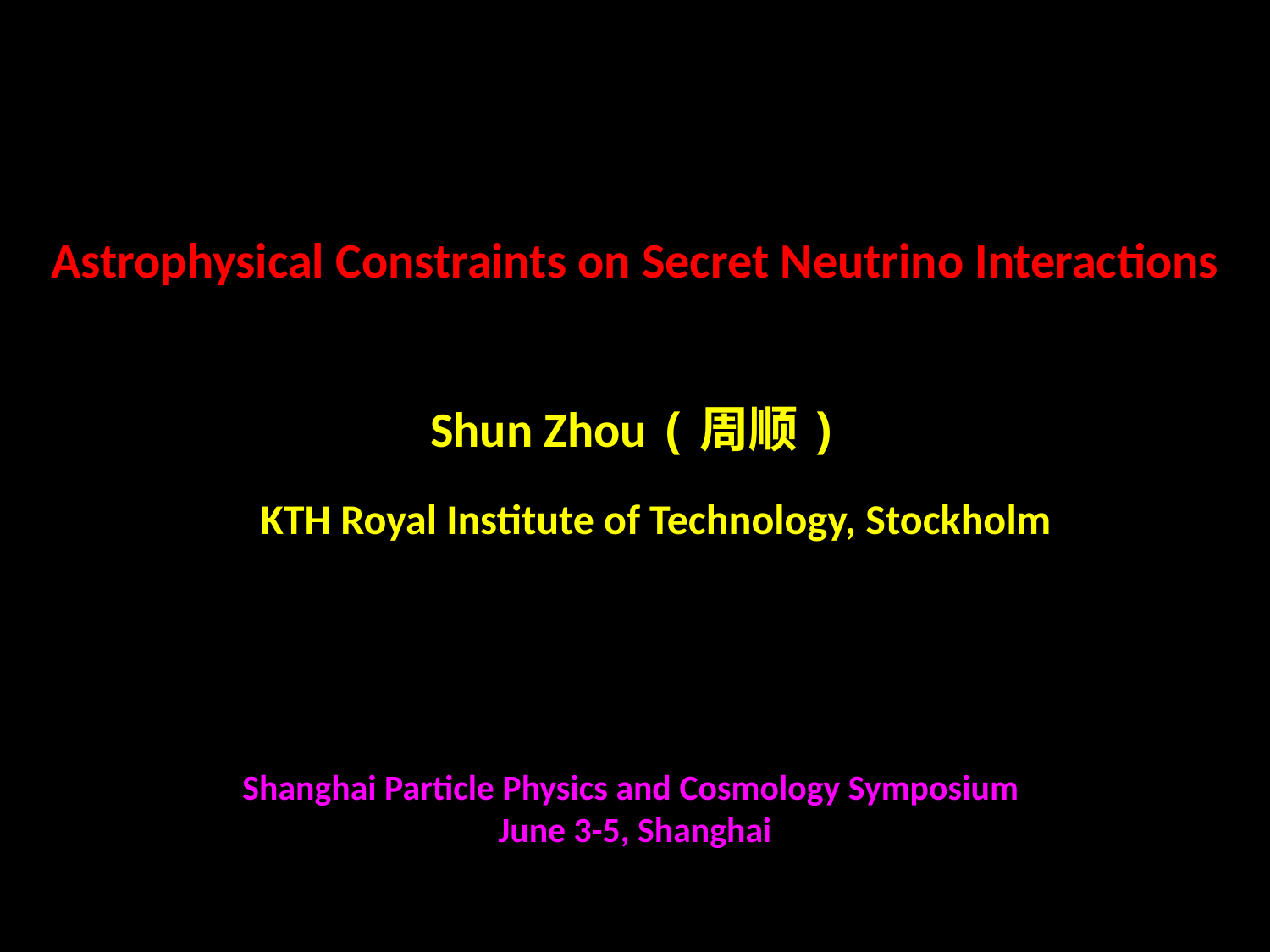

Astrophysical Constraints on Secret Neutrino Interactions
Shun Zhou (周顺)
KTH Royal Institute of Technology, Stockholm
Shanghai Particle Physics and Cosmology Symposium
June 3-5, Shanghai